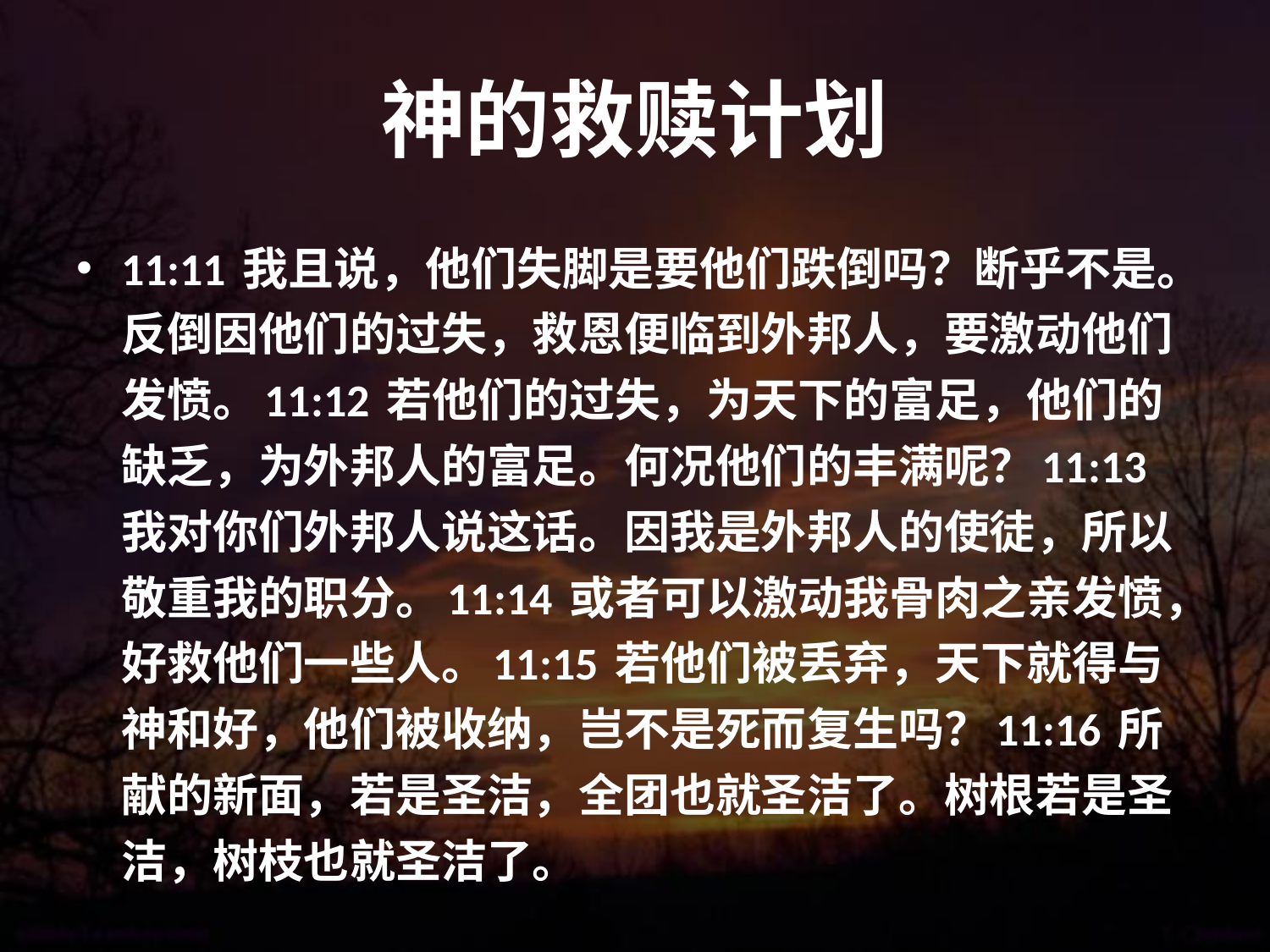

# 神的救赎计划
11:11 我且说，他们失脚是要他们跌倒吗？断乎不是。反倒因他们的过失，救恩便临到外邦人，要激动他们发愤。11:12 若他们的过失，为天下的富足，他们的缺乏，为外邦人的富足。何况他们的丰满呢？11:13 我对你们外邦人说这话。因我是外邦人的使徒，所以敬重我的职分。11:14 或者可以激动我骨肉之亲发愤，好救他们一些人。11:15 若他们被丢弃，天下就得与神和好，他们被收纳，岂不是死而复生吗？11:16 所献的新面，若是圣洁，全团也就圣洁了。树根若是圣洁，树枝也就圣洁了。